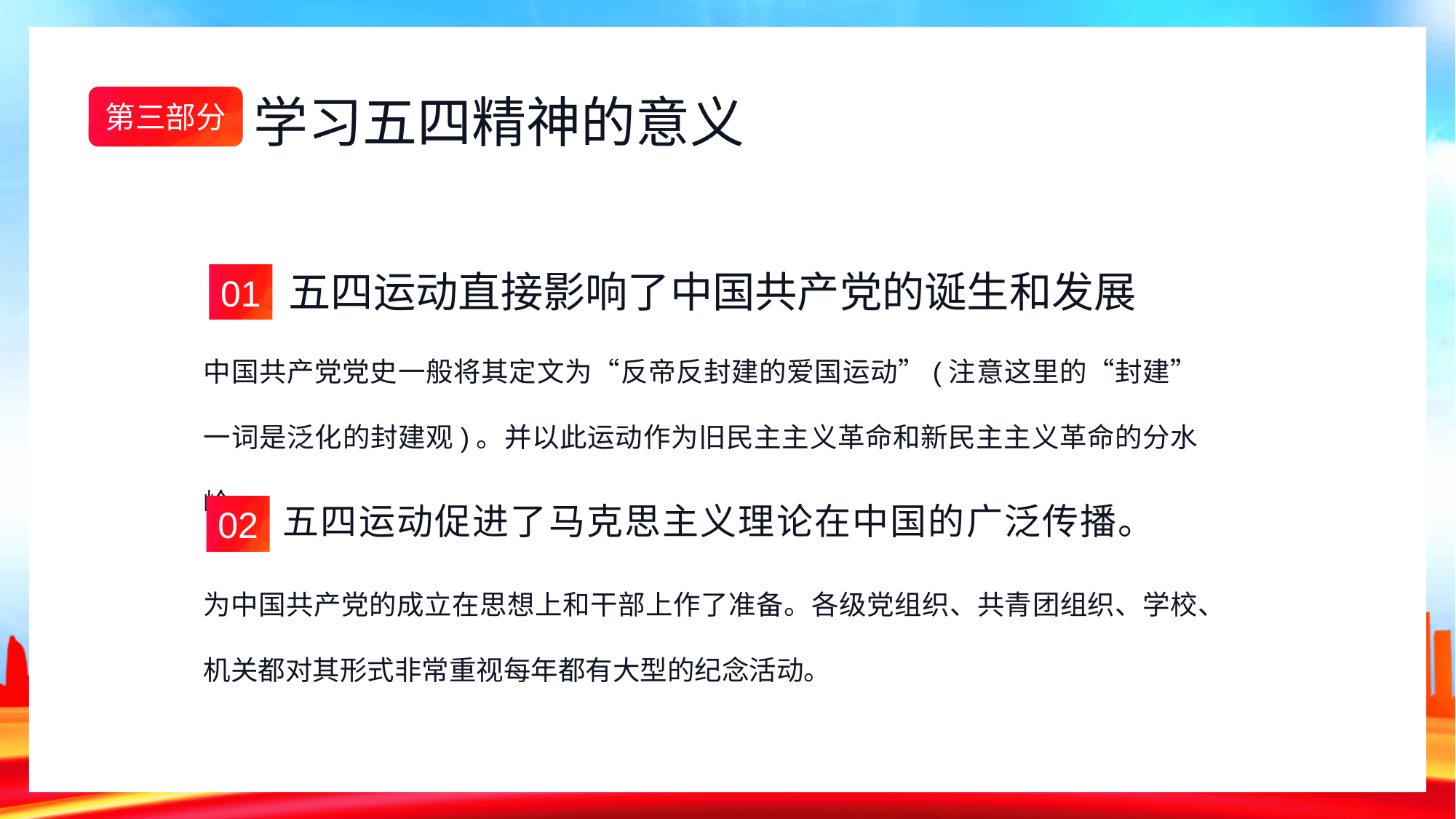

五四运动直接影响了中国共产党的诞生和发展
01
中国共产党党史一般将其定文为“反帝反封建的爱国运动”(注意这里的“封建” 一词是泛化的封建观)。并以此运动作为旧民主主义革命和新民主主义革命的分水岭。
五四运动促进了马克思主义理论在中国的广泛传播。
02
为中国共产党的成立在思想上和干部上作了准备。各级党组织、共青团组织、学校、机关都对其形式非常重视每年都有大型的纪念活动。